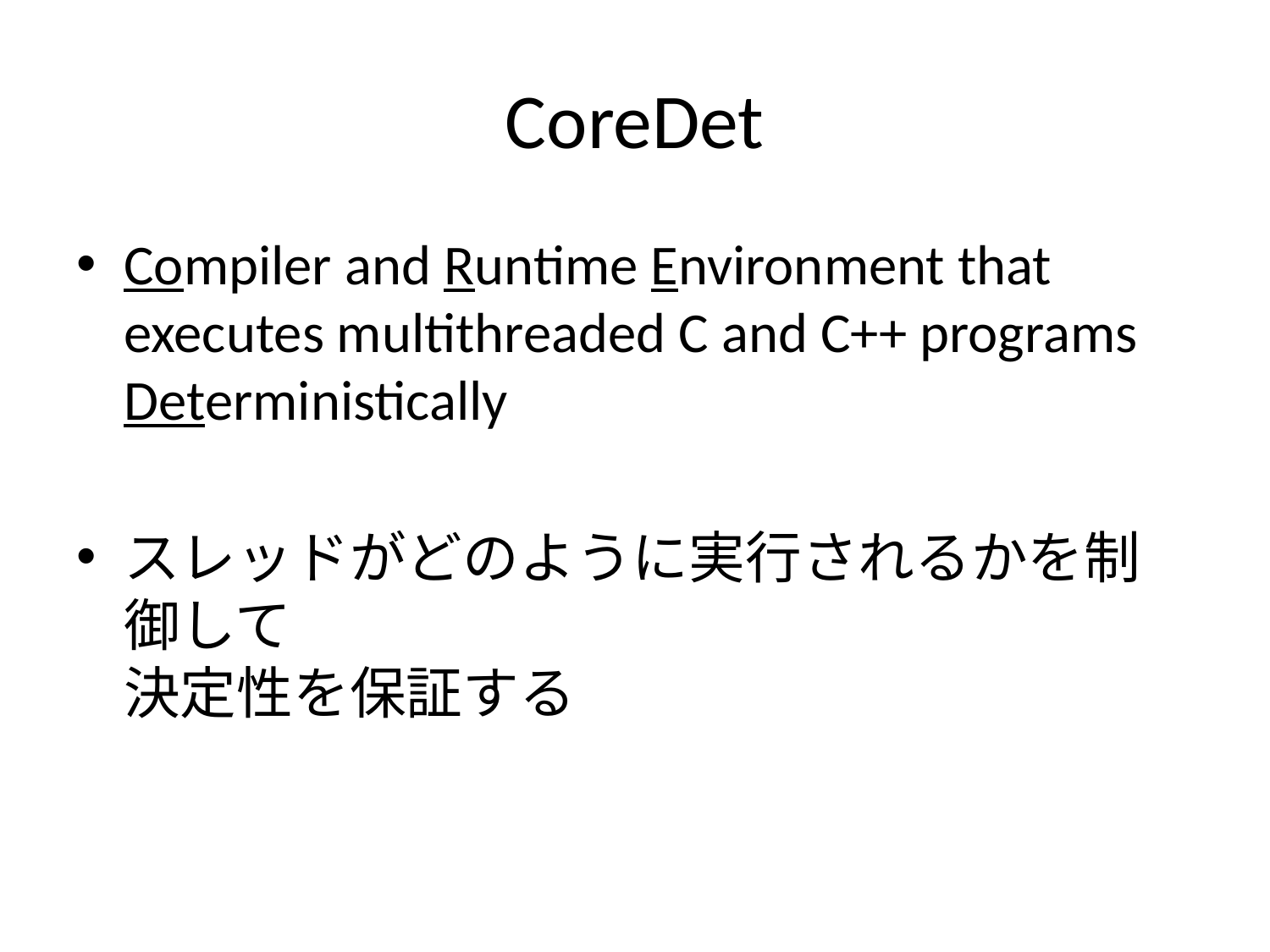

# CoreDet
Compiler and Runtime Environment that executes multithreaded C and C++ programs Deterministically

スレッドがどのように実行されるかを制御して
決定性を保証する